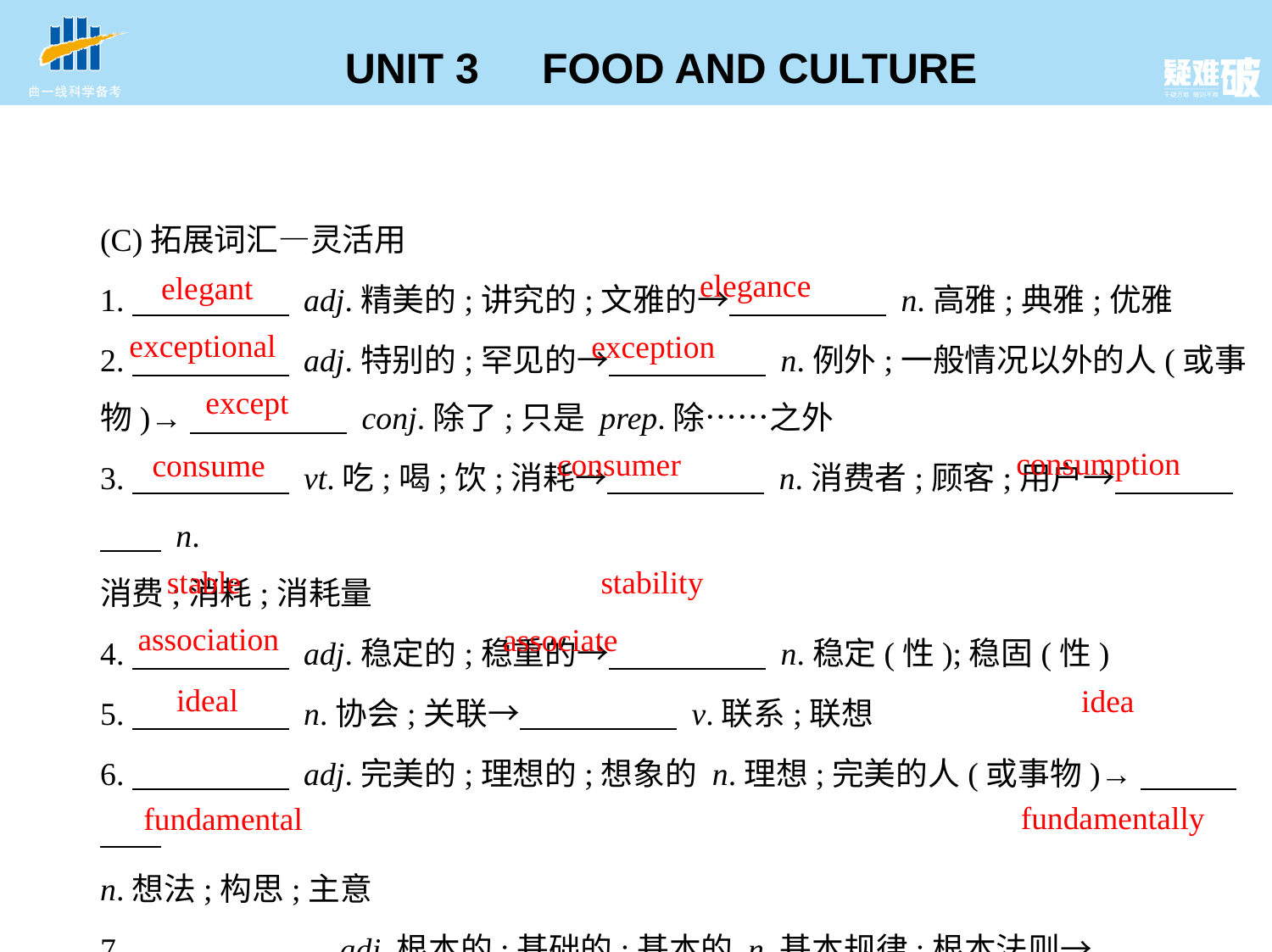

(C)拓展词汇—灵活用
1.　　　　     adj.精美的;讲究的;文雅的→　　　　     n.高雅;典雅;优雅
2.　　　　     adj.特别的;罕见的→　　　　     n.例外;一般情况以外的人(或事
物)→　　　　     conj.除了;只是 prep.除……之外
3.　　　　     vt.吃;喝;饮;消耗→　　　　     n.消费者;顾客;用户→　　   　　     n.
消费;消耗;消耗量
4.　　　　     adj.稳定的;稳重的→　　　　     n.稳定(性);稳固(性)
5.　　　　     n.协会;关联→　　　　     v.联系;联想
6.　　　　     adj.完美的;理想的;想象的 n.理想;完美的人(或事物)→　　　　    
n.想法;构思;主意
7.　　　　          adj.根本的;基础的;基本的 n.基本规律;根本法则→
adv.根本上;完全地;从根本上说
elegance
elegant
exceptional
exception
except
consumption
consumer
consume
stable
stability
association
associate
ideal
idea
fundamentally
fundamental